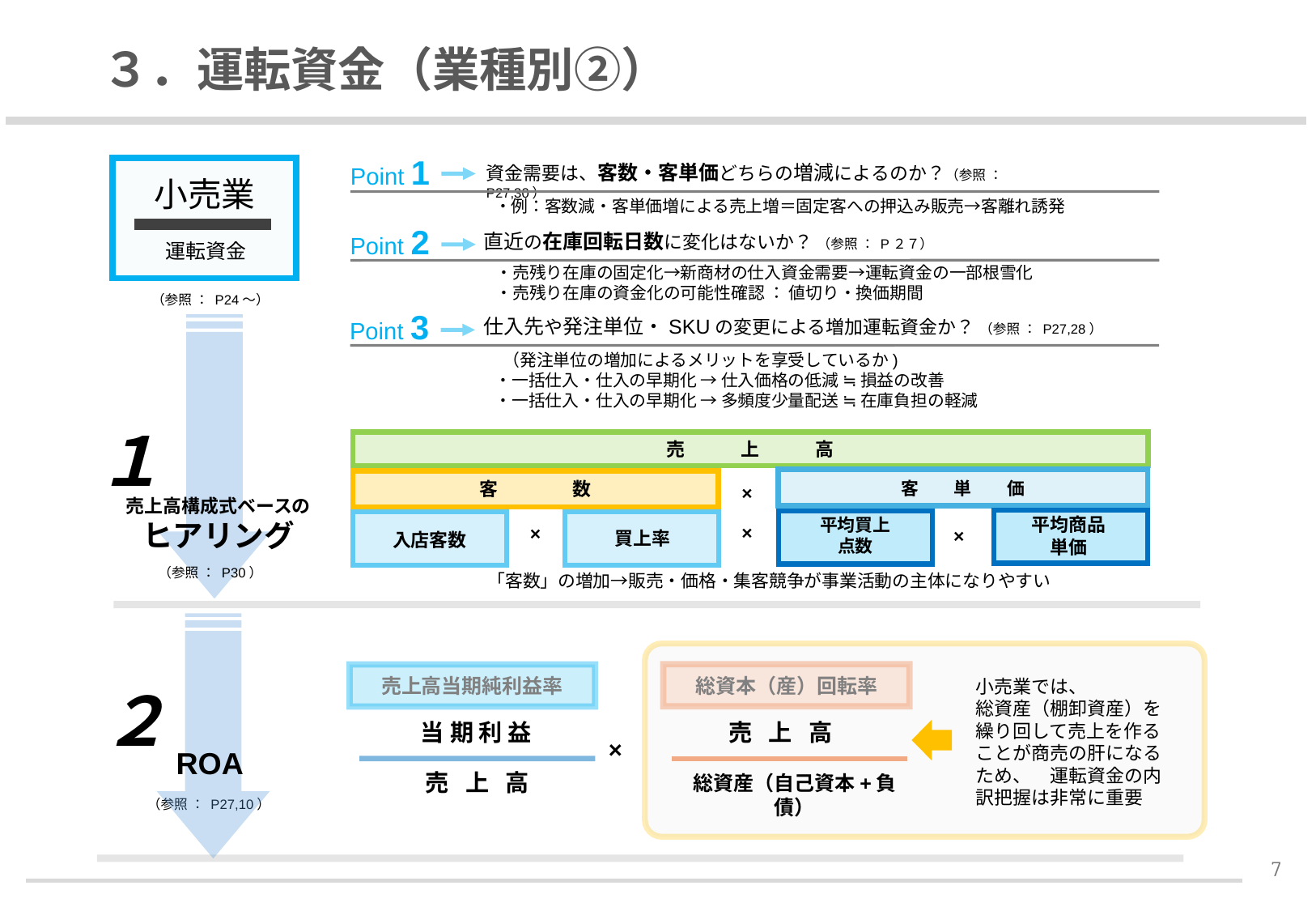

# ３．運転資金（業種別②）
Point 1
資金需要は、客数・客単価どちらの増減によるのか？（参照 ： P27,30）
・例：客数減・客単価増による売上増＝固定客への押込み販売→客離れ誘発
Point 2
直近の在庫回転日数に変化はないか？ （参照 ： P２７）
・売残り在庫の固定化→新商材の仕入資金需要→運転資金の一部根雪化
・売残り在庫の資金化の可能性確認 ： 値切り・換価期間
Point 3
仕入先や発注単位・SKUの変更による増加運転資金か？ （参照 ： P27,28）
 （発注単位の増加によるメリットを享受しているか)
・一括仕入・仕入の早期化 → 仕入価格の低減 ≒ 損益の改善
・一括仕入・仕入の早期化 → 多頻度少量配送 ≒ 在庫負担の軽減

運転資金
小売業
（参照 ： P24～）

１
売上高構成式ベースの
ヒアリング
（参照 ： P30）
売　　　上　　　高
客　　単　　価
客　　　　数
×
平均商品
単価

平均買上
点数

入店客数

買上率
×
×
×
「客数」の増加→販売・価格・集客競争が事業活動の主体になりやすい
２

ROA
（参照 ： P27,10）

総資本（産）回転率
売   上   高
総資産（自己資本+負債）
売上高当期純利益率
当 期 利 益
売   上   高
小売業では、
総資産（棚卸資産）を繰り回して売上を作ることが商売の肝になるため、　運転資金の内訳把握は非常に重要

×
7